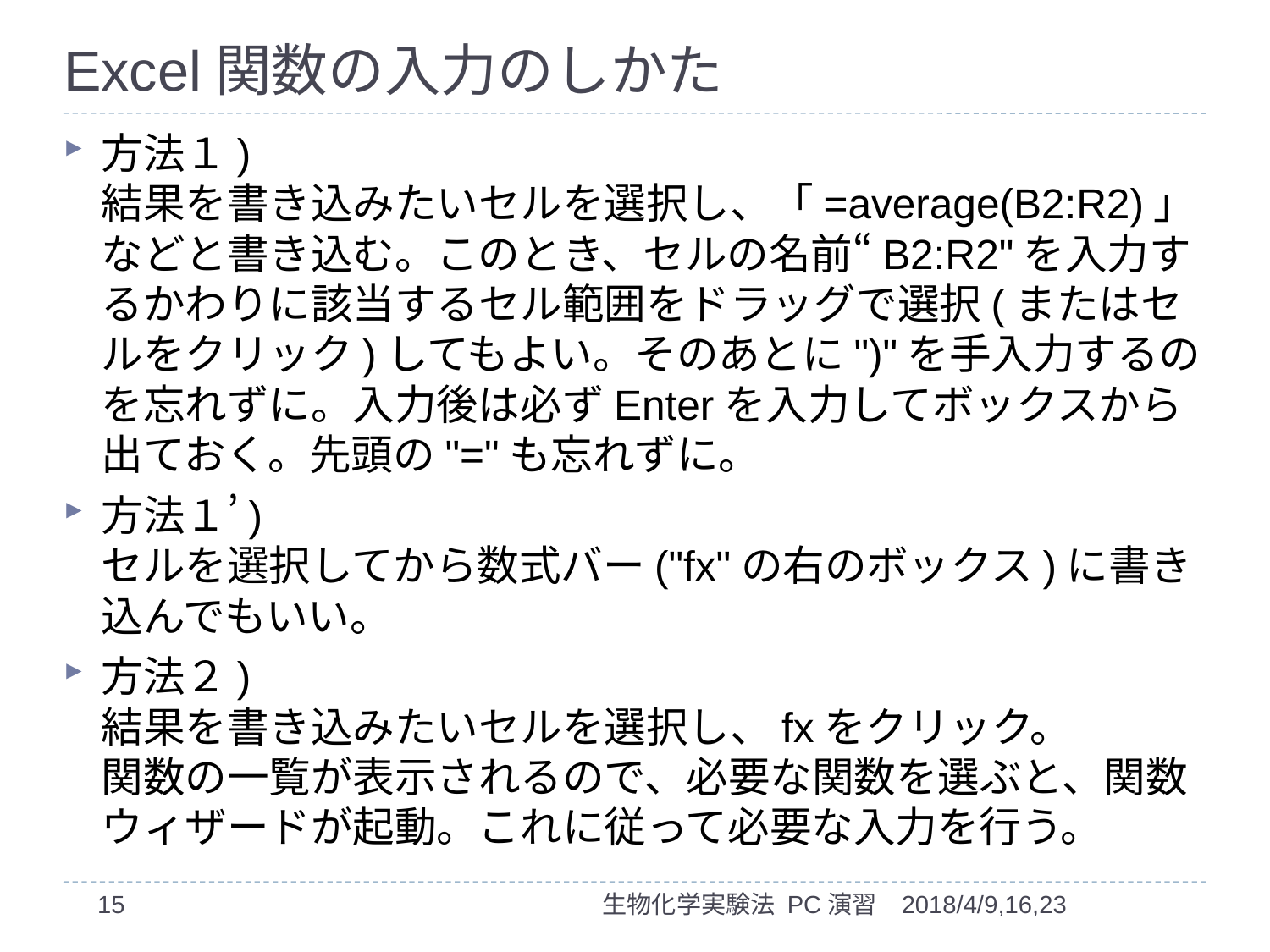

# Excel関数の入力のしかた
方法１)
結果を書き込みたいセルを選択し、「=average(B2:R2)」などと書き込む。このとき、セルの名前“B2:R2"を入力するかわりに該当するセル範囲をドラッグで選択(またはセルをクリック)してもよい。そのあとに")"を手入力するのを忘れずに。入力後は必ずEnterを入力してボックスから出ておく。先頭の"="も忘れずに。
方法１’)
セルを選択してから数式バー("fx"の右のボックス)に書き込んでもいい。
方法２)
結果を書き込みたいセルを選択し、fxをクリック。
関数の一覧が表示されるので、必要な関数を選ぶと、関数ウィザードが起動。これに従って必要な入力を行う。
15
生物化学実験法 PC演習
2018/4/9,16,23